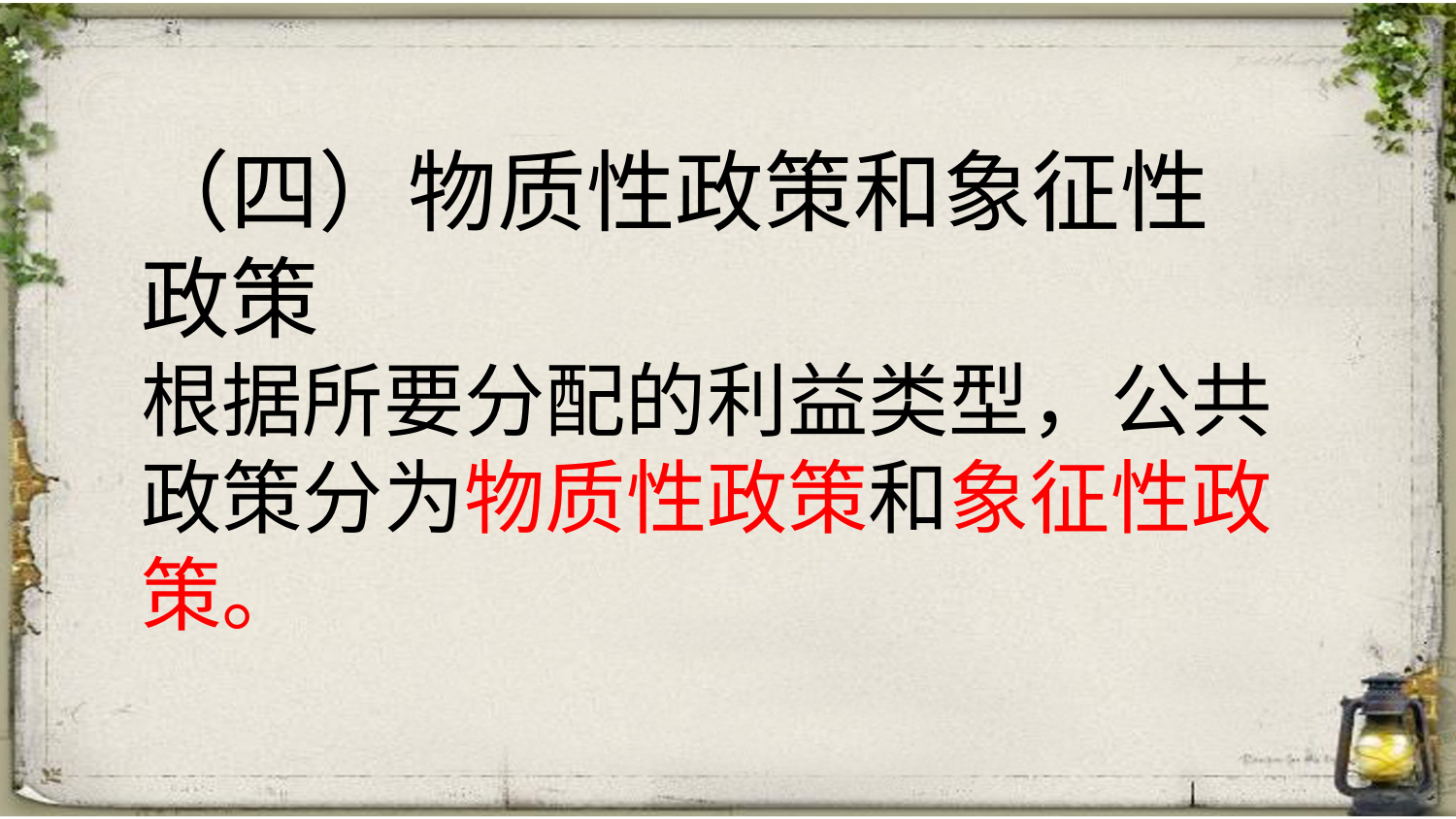

（四）物质性政策和象征性政策
根据所要分配的利益类型，公共政策分为物质性政策和象征性政策。